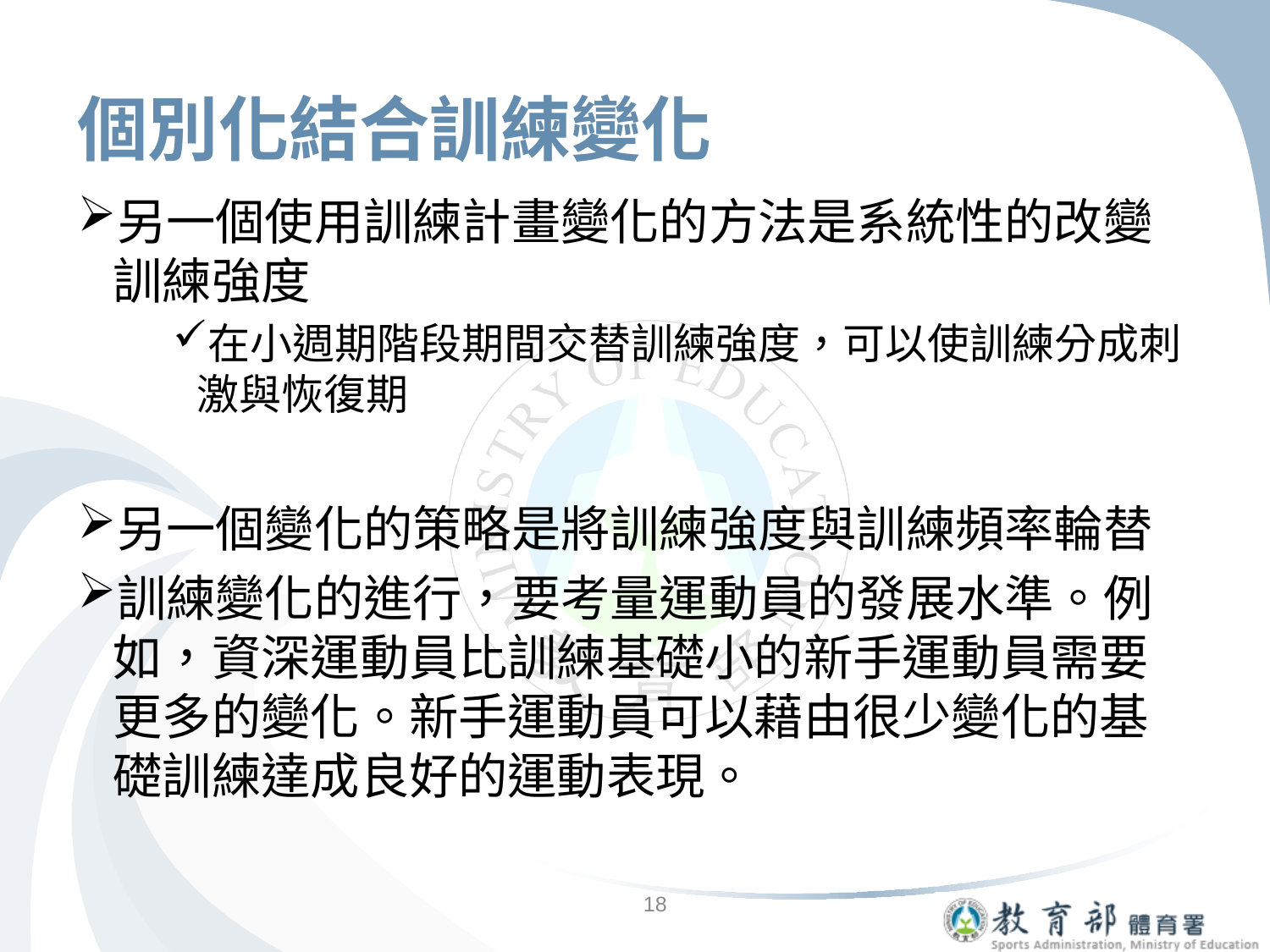

# 個別化結合訓練變化
另一個使用訓練計畫變化的方法是系統性的改變訓練強度
在小週期階段期間交替訓練強度，可以使訓練分成刺激與恢復期

另一個變化的策略是將訓練強度與訓練頻率輪替
訓練變化的進行，要考量運動員的發展水準。例如，資深運動員比訓練基礎小的新手運動員需要更多的變化。新手運動員可以藉由很少變化的基礎訓練達成良好的運動表現。
18